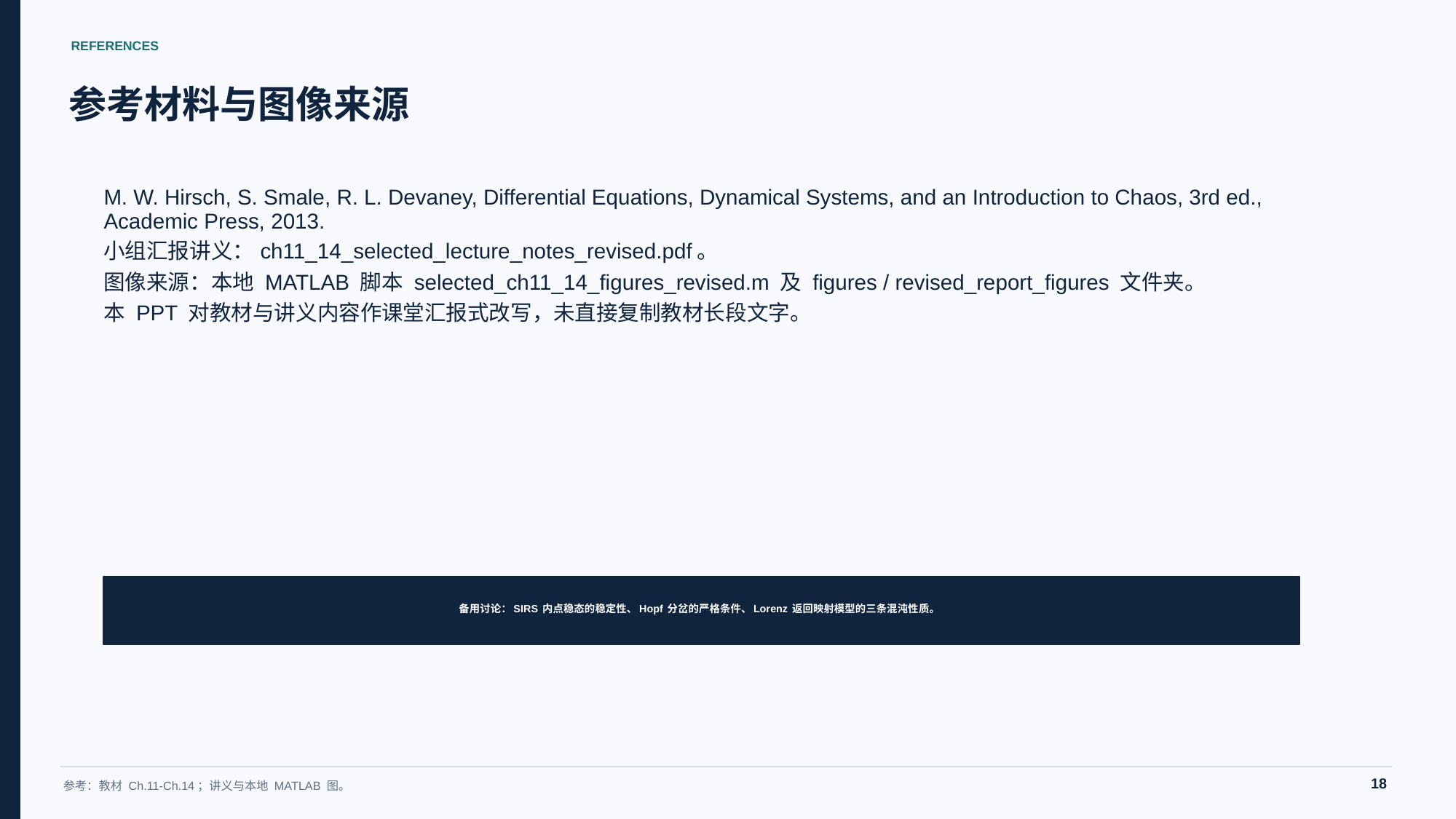

REFERENCES
参考材料与图像来源
M. W. Hirsch, S. Smale, R. L. Devaney, Differential Equations, Dynamical Systems, and an Introduction to Chaos, 3rd ed., Academic Press, 2013.
小组汇报讲义：ch11_14_selected_lecture_notes_revised.pdf。
图像来源：本地 MATLAB 脚本 selected_ch11_14_figures_revised.m 及 figures / revised_report_figures 文件夹。
本 PPT 对教材与讲义内容作课堂汇报式改写，未直接复制教材长段文字。

备用讨论：SIRS 内点稳态的稳定性、Hopf 分岔的严格条件、Lorenz 返回映射模型的三条混沌性质。

18
参考：教材 Ch.11-Ch.14；讲义与本地 MATLAB 图。